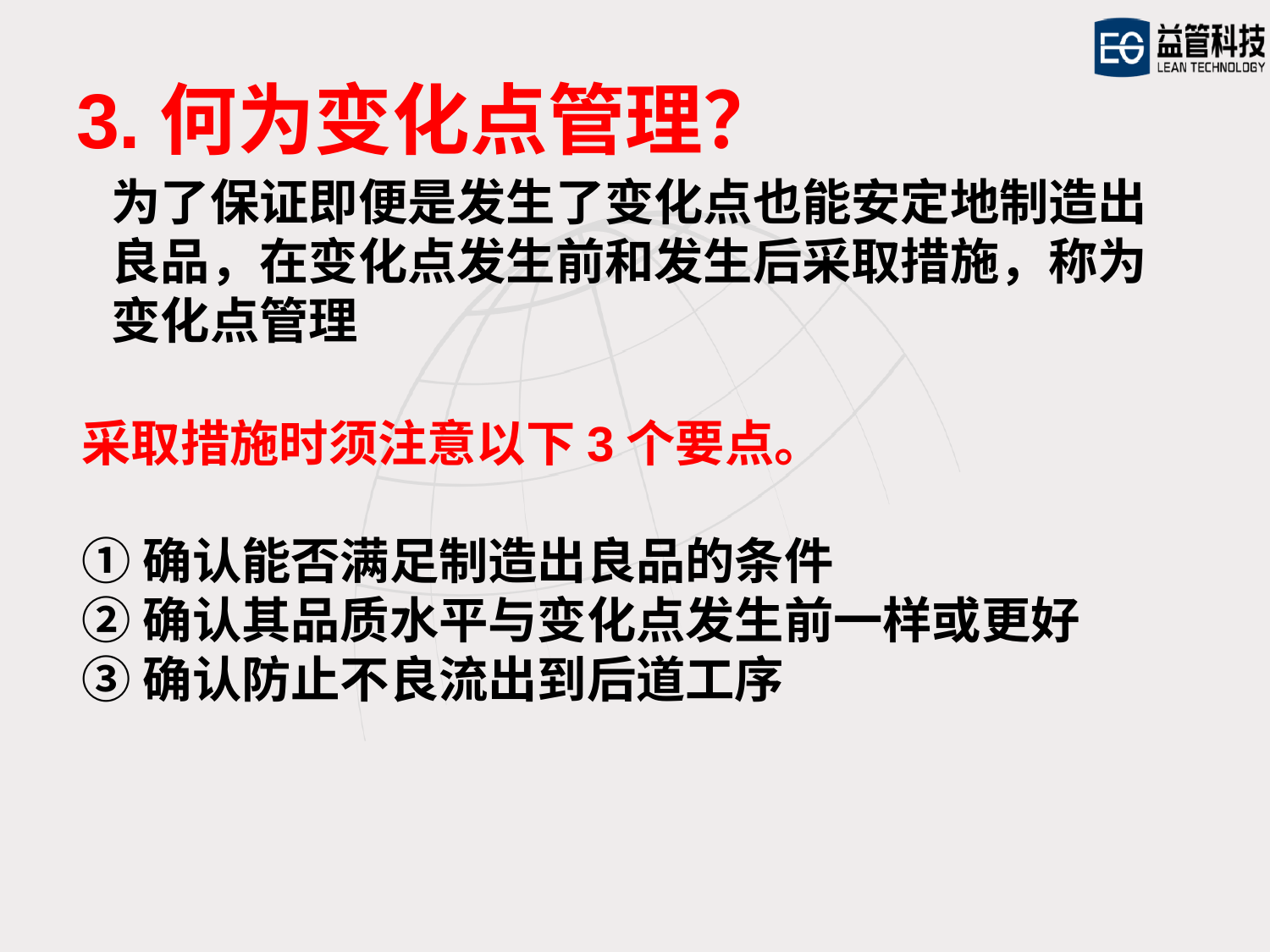

# 3.何为变化点管理？
为了保证即便是发生了变化点也能安定地制造出良品，在变化点发生前和发生后采取措施，称为变化点管理
采取措施时须注意以下3个要点。

①确认能否满足制造出良品的条件
②确认其品质水平与变化点发生前一样或更好
③确认防止不良流出到后道工序